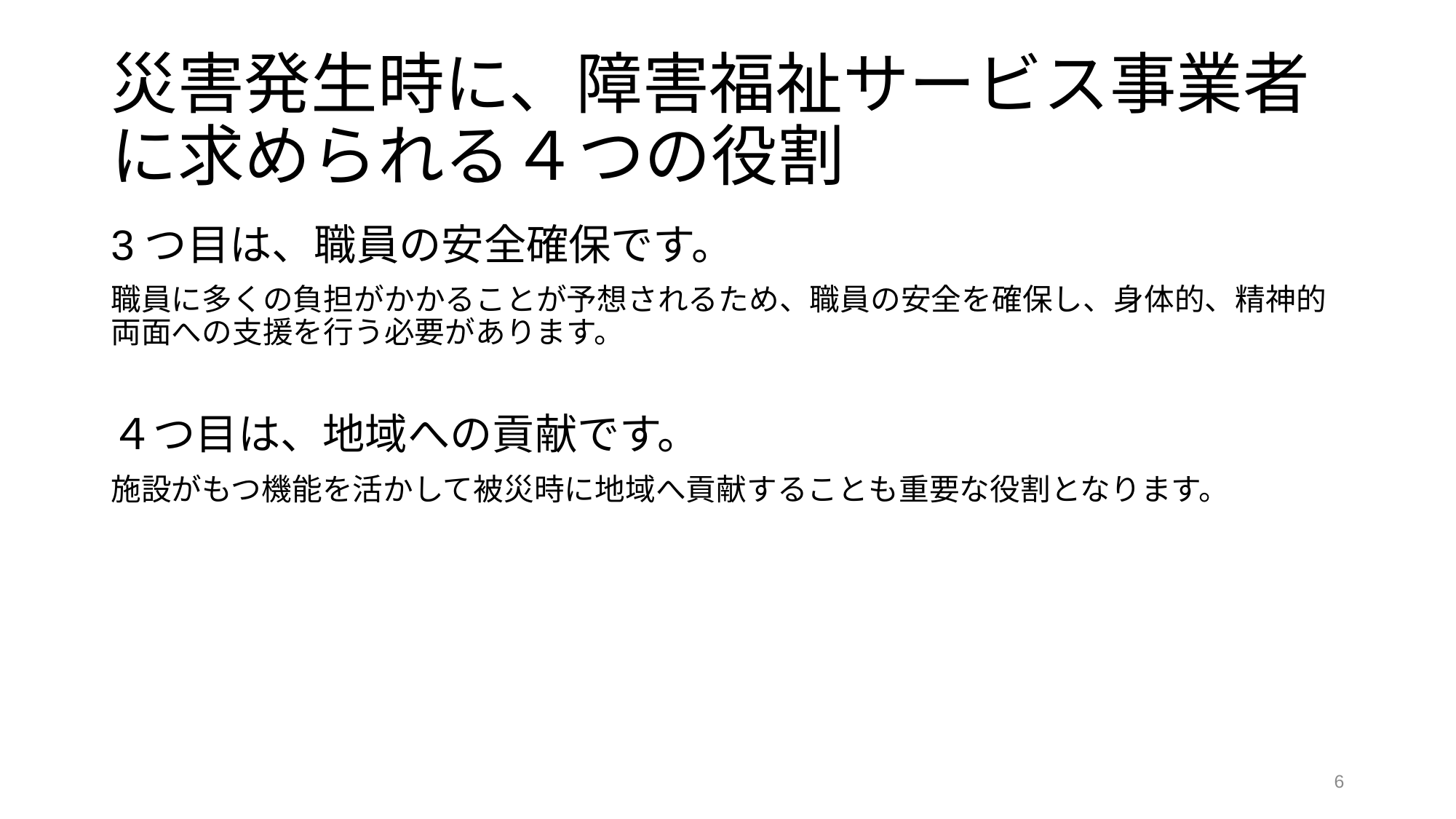

# 災害発生時に、障害福祉サービス事業者に求められる４つの役割
3つ目は、職員の安全確保です。
職員に多くの負担がかかることが予想されるため、職員の安全を確保し、⾝体的、精神的両⾯への支援を⾏う必要があります。

４つ目は、地域への貢献です。
施設がもつ機能を活かして被災時に地域へ貢献することも重要な役割となります。
6